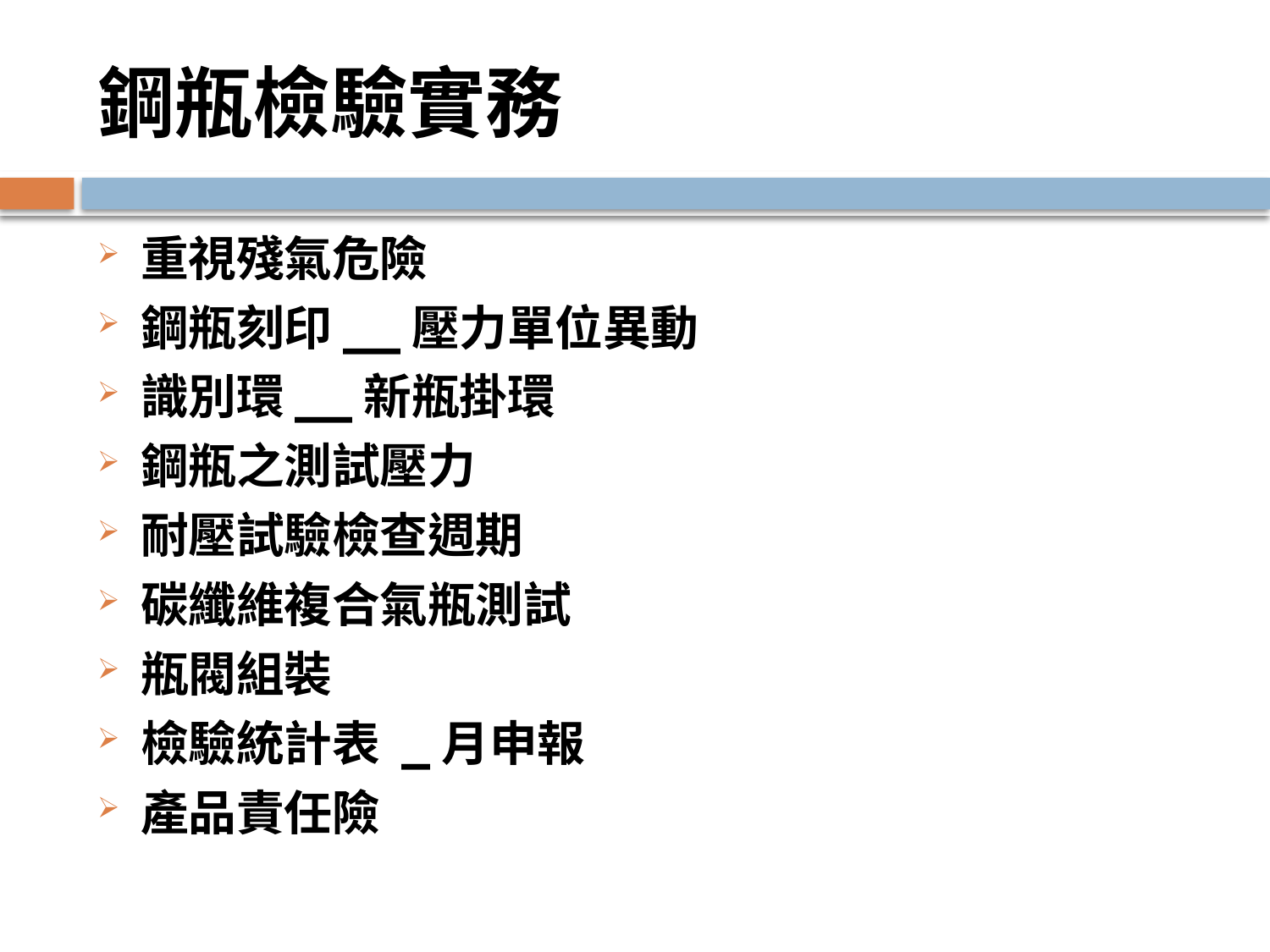

# 鋼瓶檢驗實務
重視殘氣危險
鋼瓶刻印__壓力單位異動
識別環__新瓶掛環
鋼瓶之測試壓力
耐壓試驗檢查週期
碳纖維複合氣瓶測試
瓶閥組裝
檢驗統計表 _月申報
產品責任險